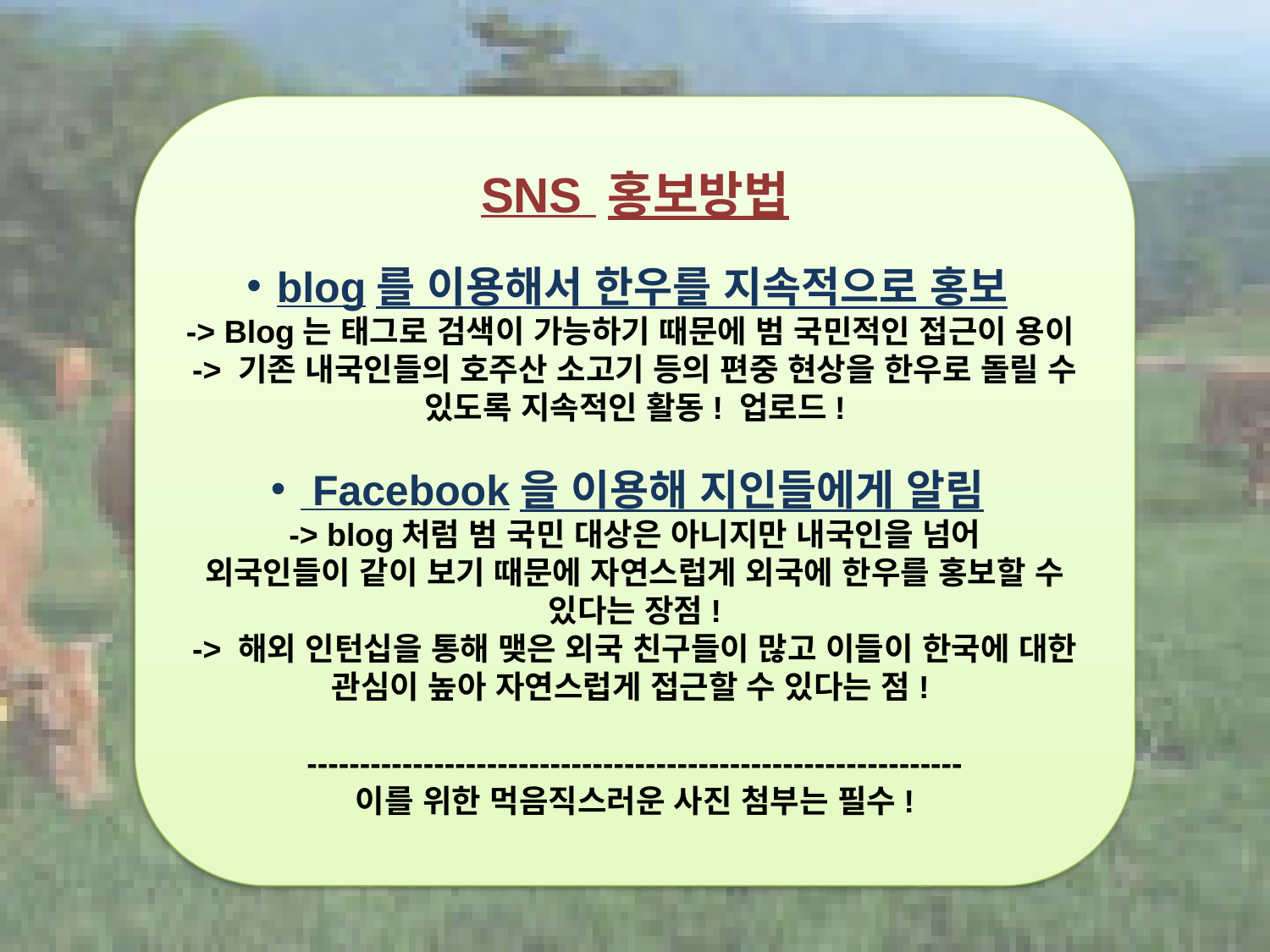

SNS 홍보방법

blog를 이용해서 한우를 지속적으로 홍보
-> Blog는 태그로 검색이 가능하기 때문에 범 국민적인 접근이 용이
-> 기존 내국인들의 호주산 소고기 등의 편중 현상을 한우로 돌릴 수 있도록 지속적인 활동! 업로드!

 Facebook을 이용해 지인들에게 알림
-> blog처럼 범 국민 대상은 아니지만 내국인을 넘어
외국인들이 같이 보기 때문에 자연스럽게 외국에 한우를 홍보할 수 있다는 장점!
-> 해외 인턴십을 통해 맺은 외국 친구들이 많고 이들이 한국에 대한 관심이 높아 자연스럽게 접근할 수 있다는 점!

--------------------------------------------------------------
이를 위한 먹음직스러운 사진 첨부는 필수!